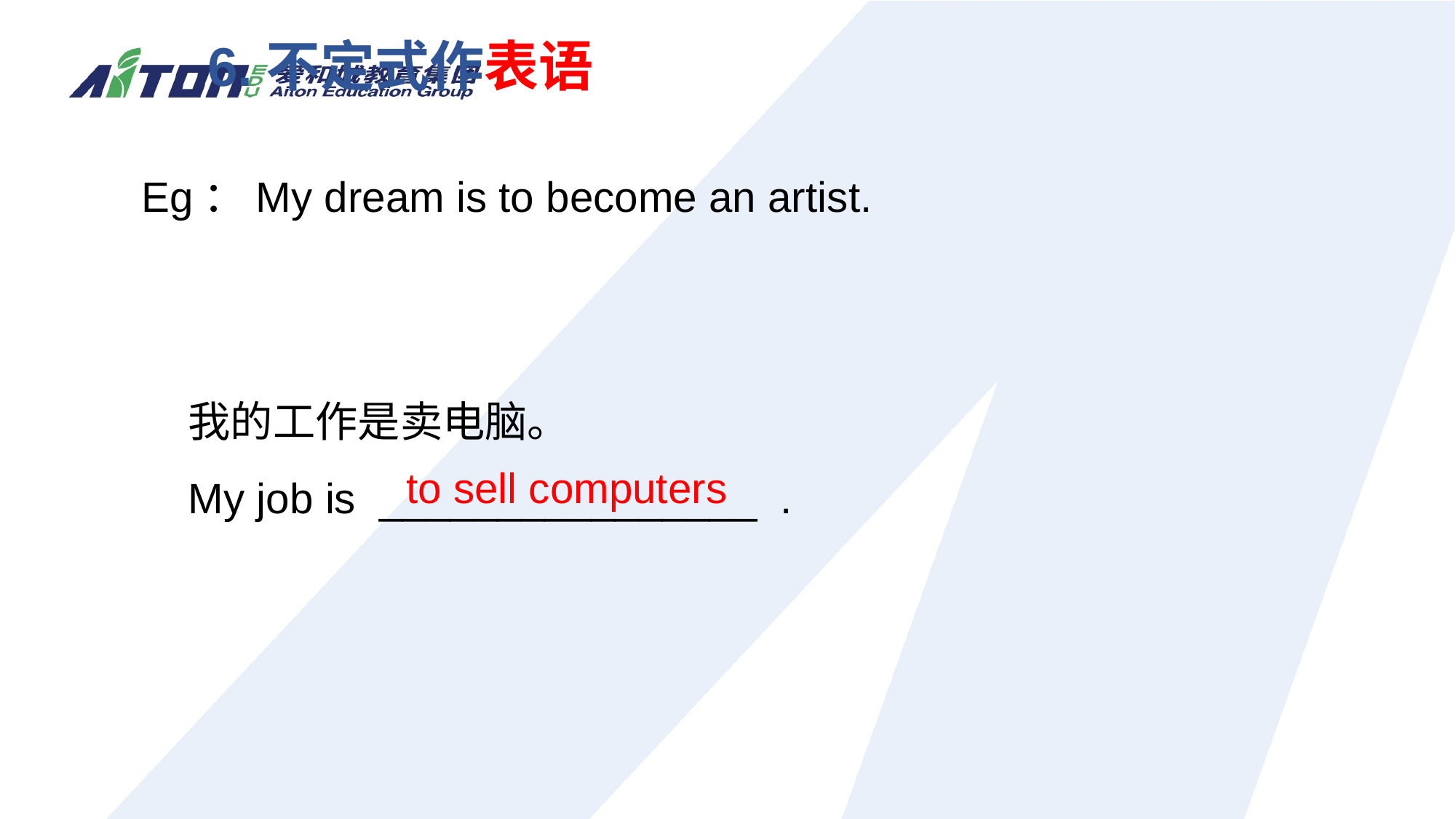

6.不定式作表语
Eg：My dream is to become an artist.

我的工作是卖电脑。
My job is  ________________  .
to sell computers